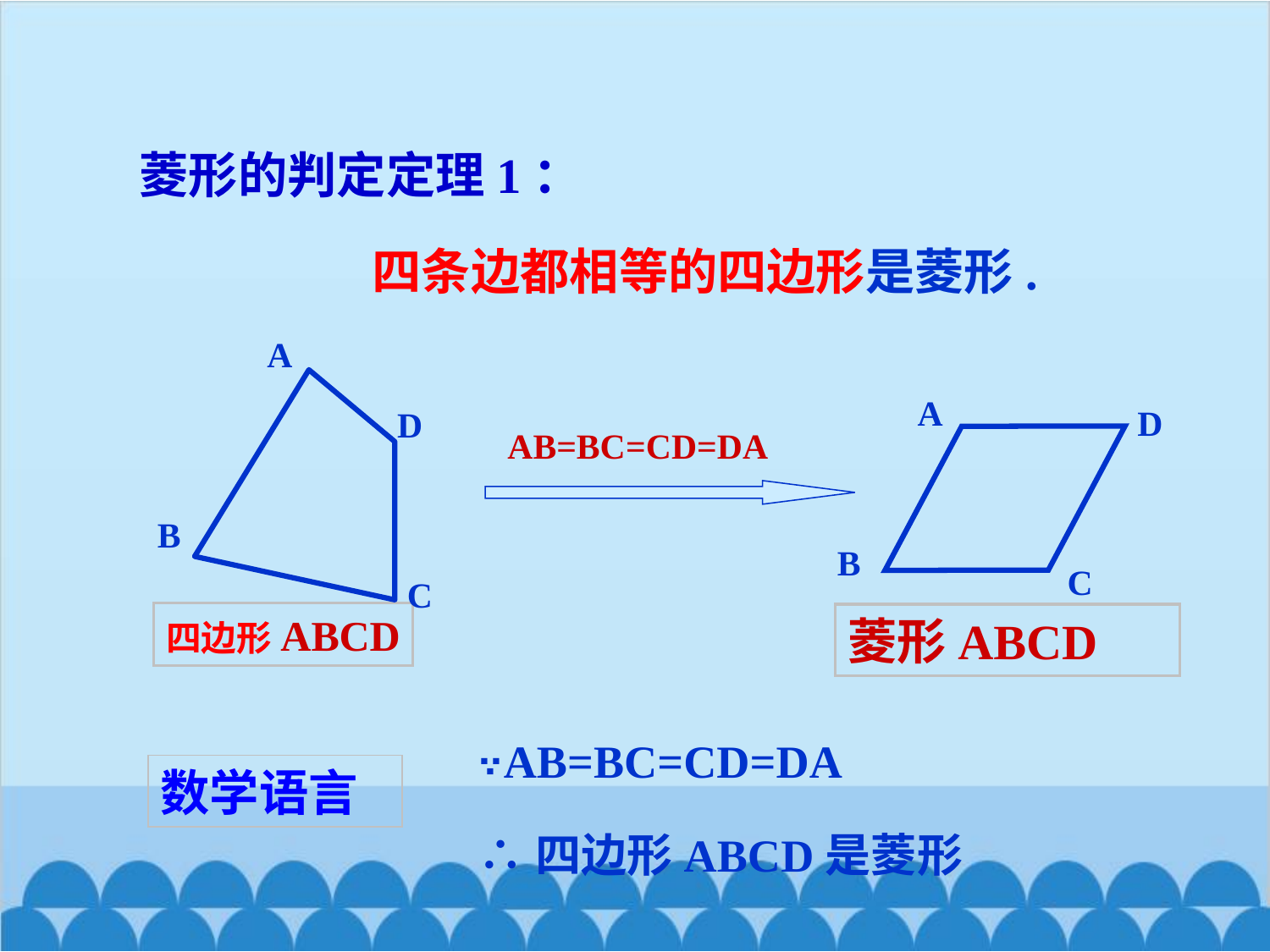

菱形的判定定理1：
四条边都相等的四边形是菱形.
A

D
B
C
四边形ABCD
A

D
B
C
菱形ABCD
AB=BC=CD=DA

∵AB=BC=CD=DA
数学语言
∴四边形ABCD是菱形